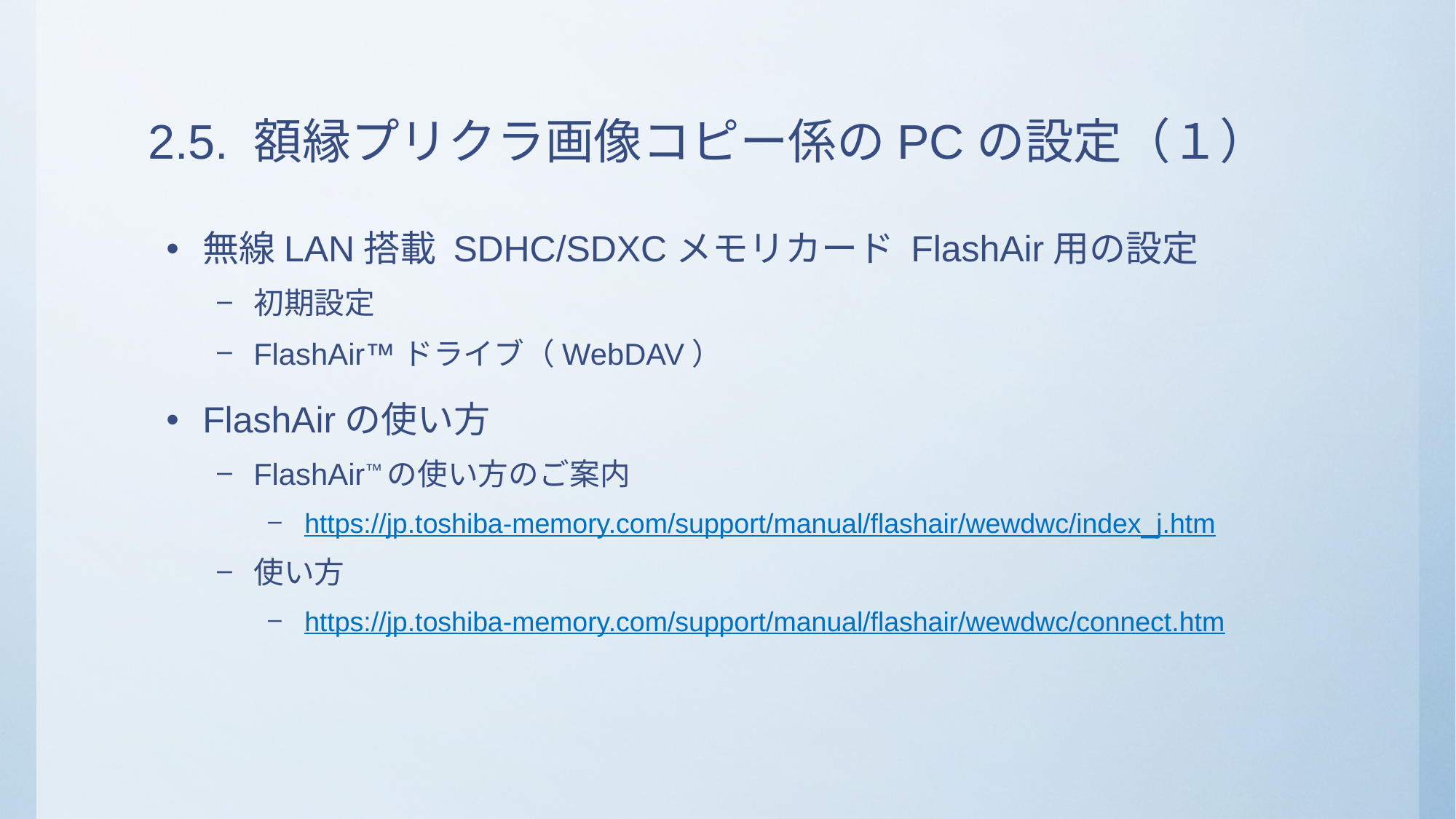

# 2.5. 額縁プリクラ画像コピー係のPCの設定（１）
無線LAN搭載 SDHC/SDXCメモリカード FlashAir用の設定
初期設定
FlashAir™ドライブ（WebDAV）
FlashAirの使い方
FlashAir™の使い方のご案内
https://jp.toshiba-memory.com/support/manual/flashair/wewdwc/index_j.htm
使い方
https://jp.toshiba-memory.com/support/manual/flashair/wewdwc/connect.htm